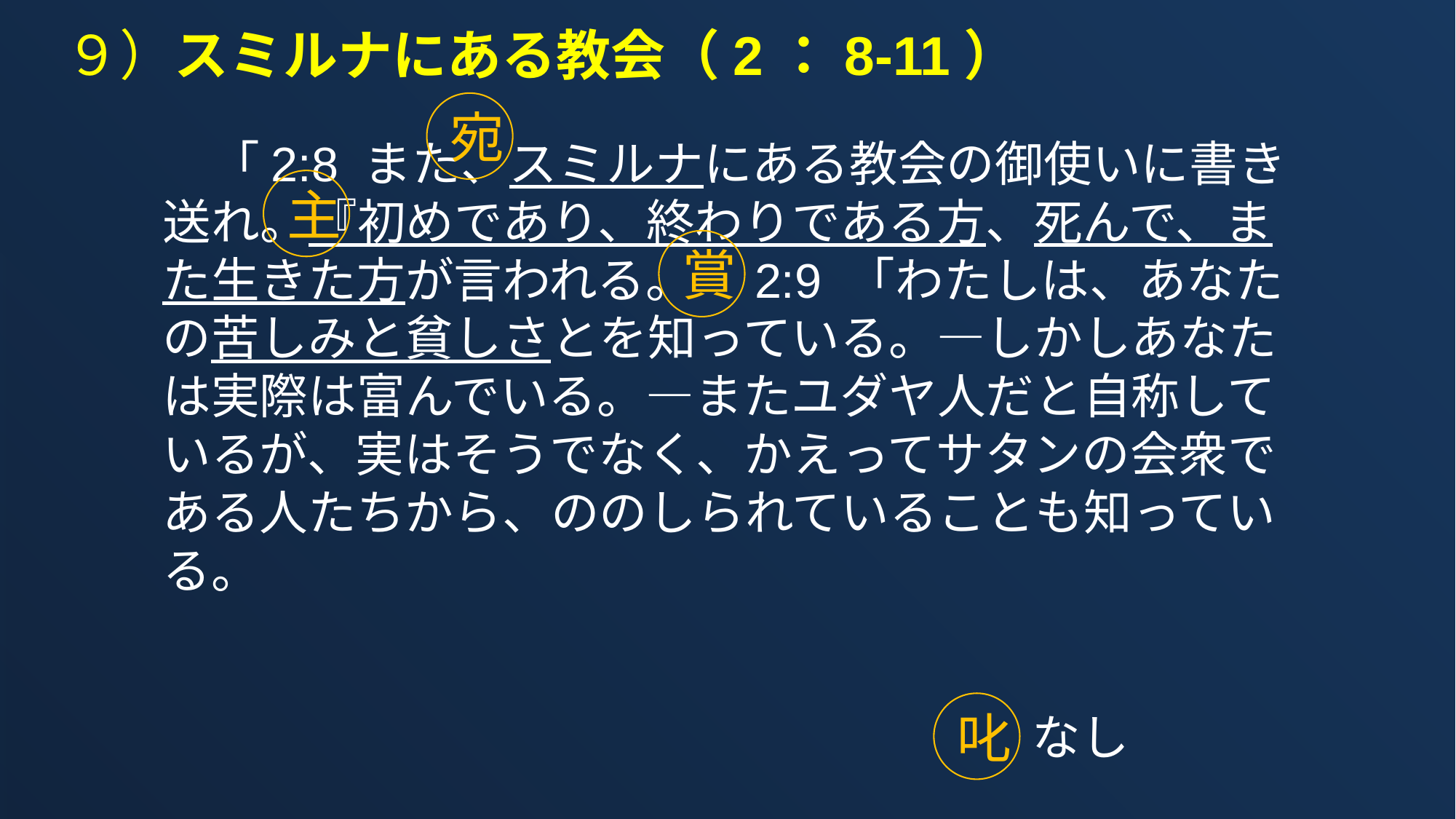

９）スミルナにある教会（2：8-11）
宛
　「2:8 また、スミルナにある教会の御使いに書き送れ。『初めであり、終わりである方、死んで、また生きた方が言われる。　2:9 「わたしは、あなたの苦しみと貧しさとを知っている。―しかしあなたは実際は富んでいる。―またユダヤ人だと自称しているが、実はそうでなく、かえってサタンの会衆である人たちから、ののしられていることも知っている。
主
賞
叱
なし